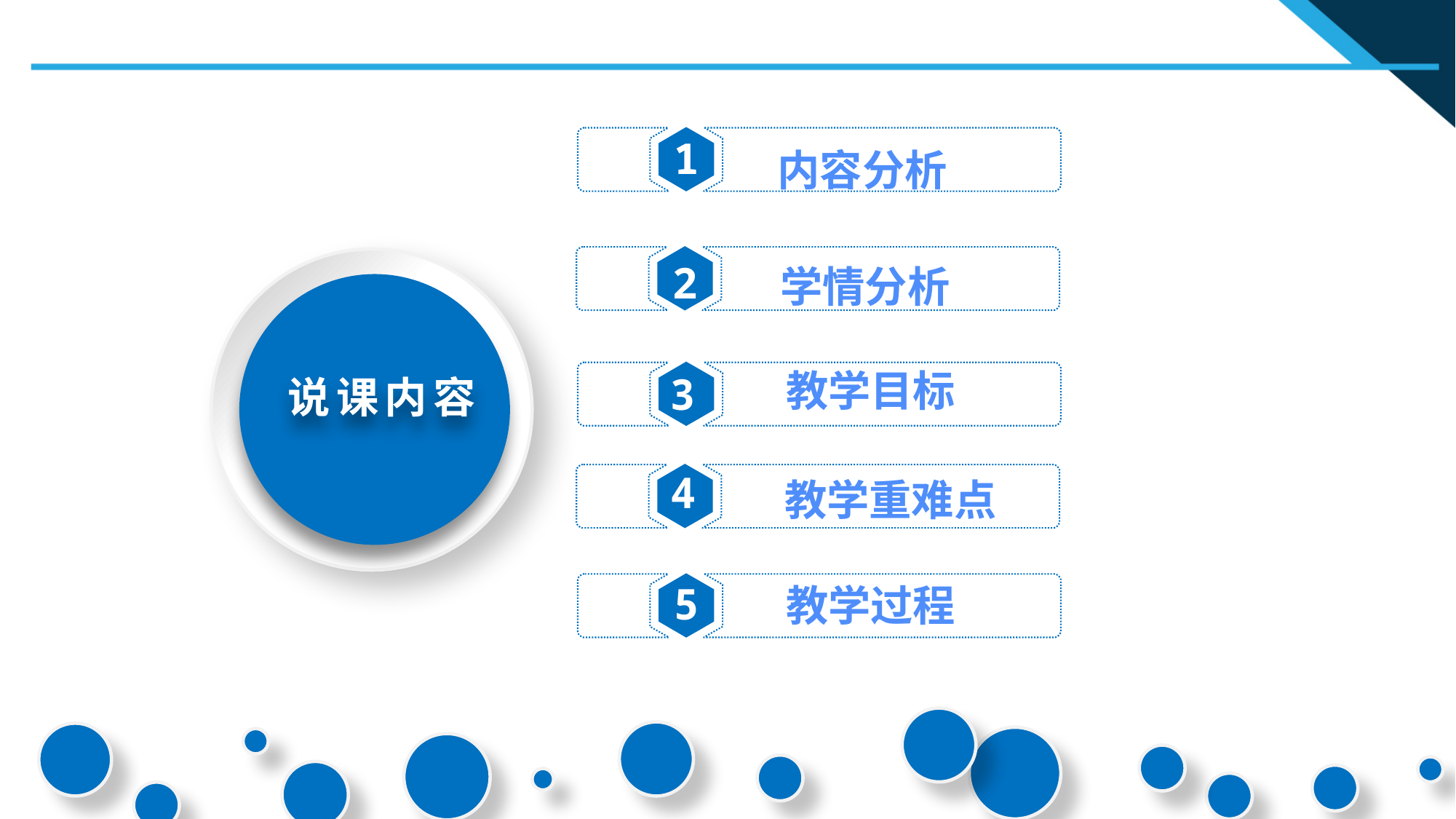

1

内容分析

2

学情分析

教学目标

3
说课内容
4

教学重难点
5

教学过程